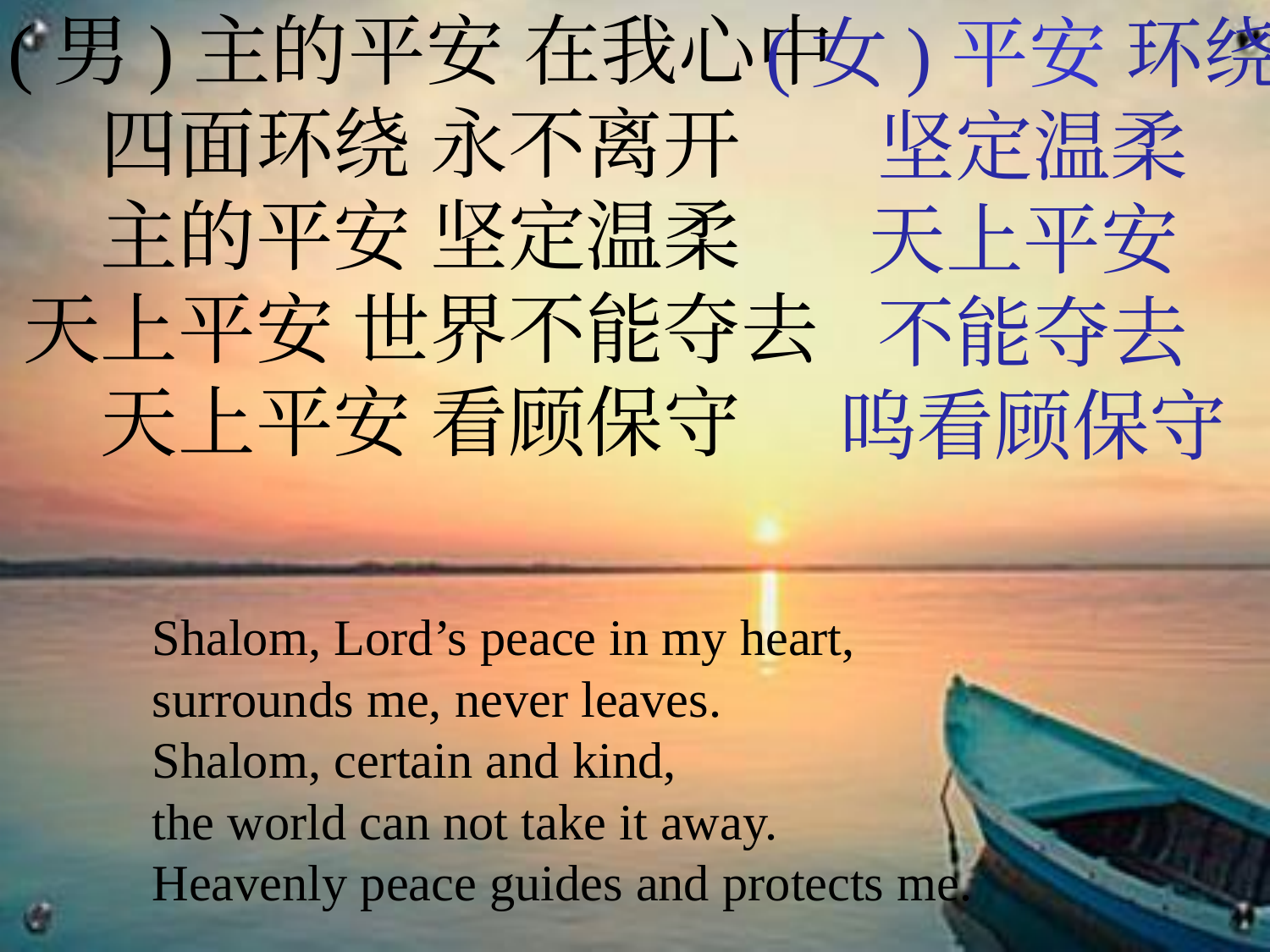

(男)主的平安 在我心中
四面环绕 永不离开
主的平安 坚定温柔
天上平安 世界不能夺去
天上平安 看顾保守
(女)平安 环绕
坚定温柔
天上平安
不能夺去
呜看顾保守
Shalom, Lord’s peace in my heart,
surrounds me, never leaves.
Shalom, certain and kind,
the world can not take it away.
Heavenly peace guides and protects me.